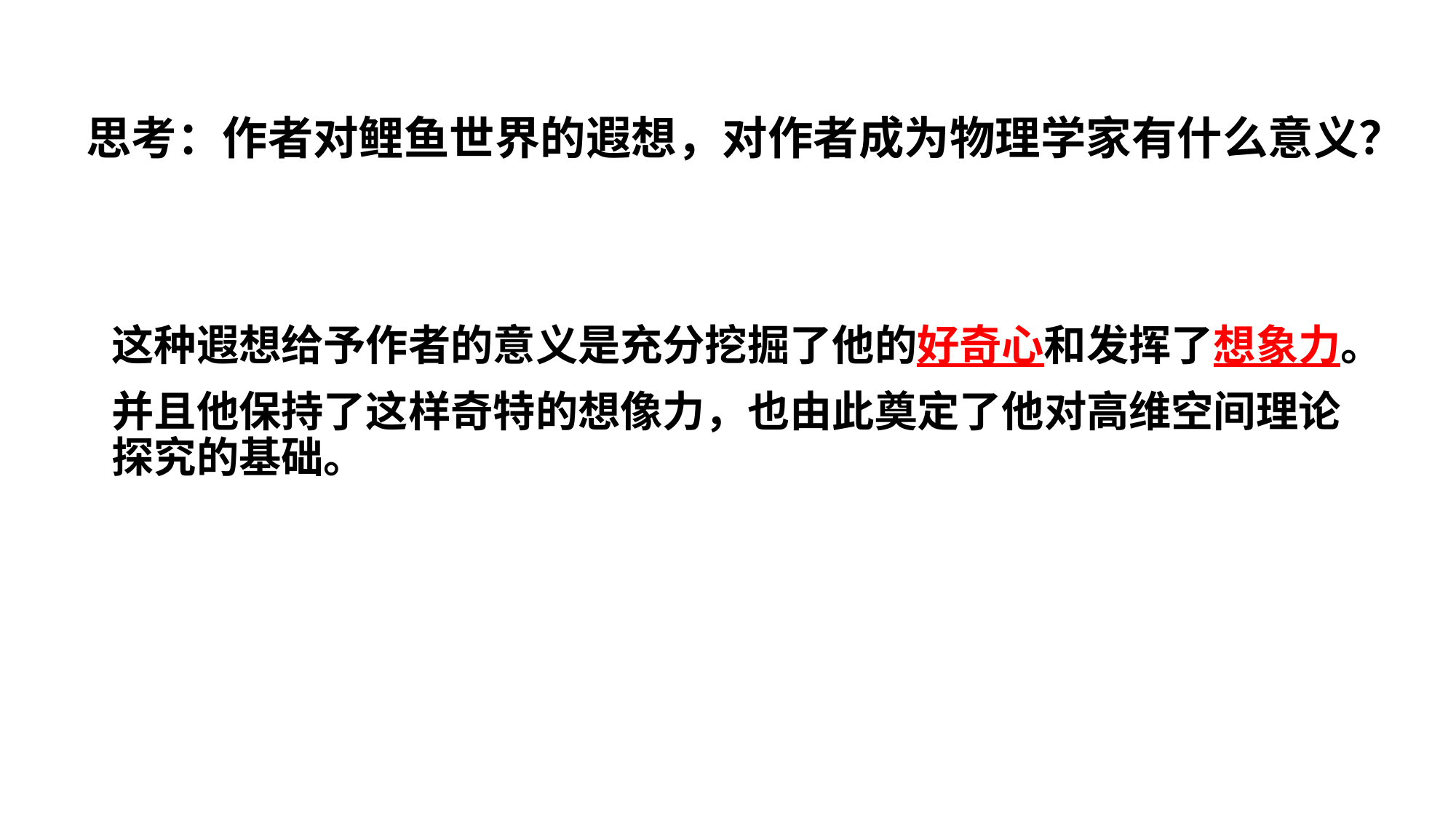

# 思考：作者对鲤鱼世界的遐想，对作者成为物理学家有什么意义？
这种遐想给予作者的意义是充分挖掘了他的好奇心和发挥了想象力。
并且他保持了这样奇特的想像力，也由此奠定了他对高维空间理论探究的基础。